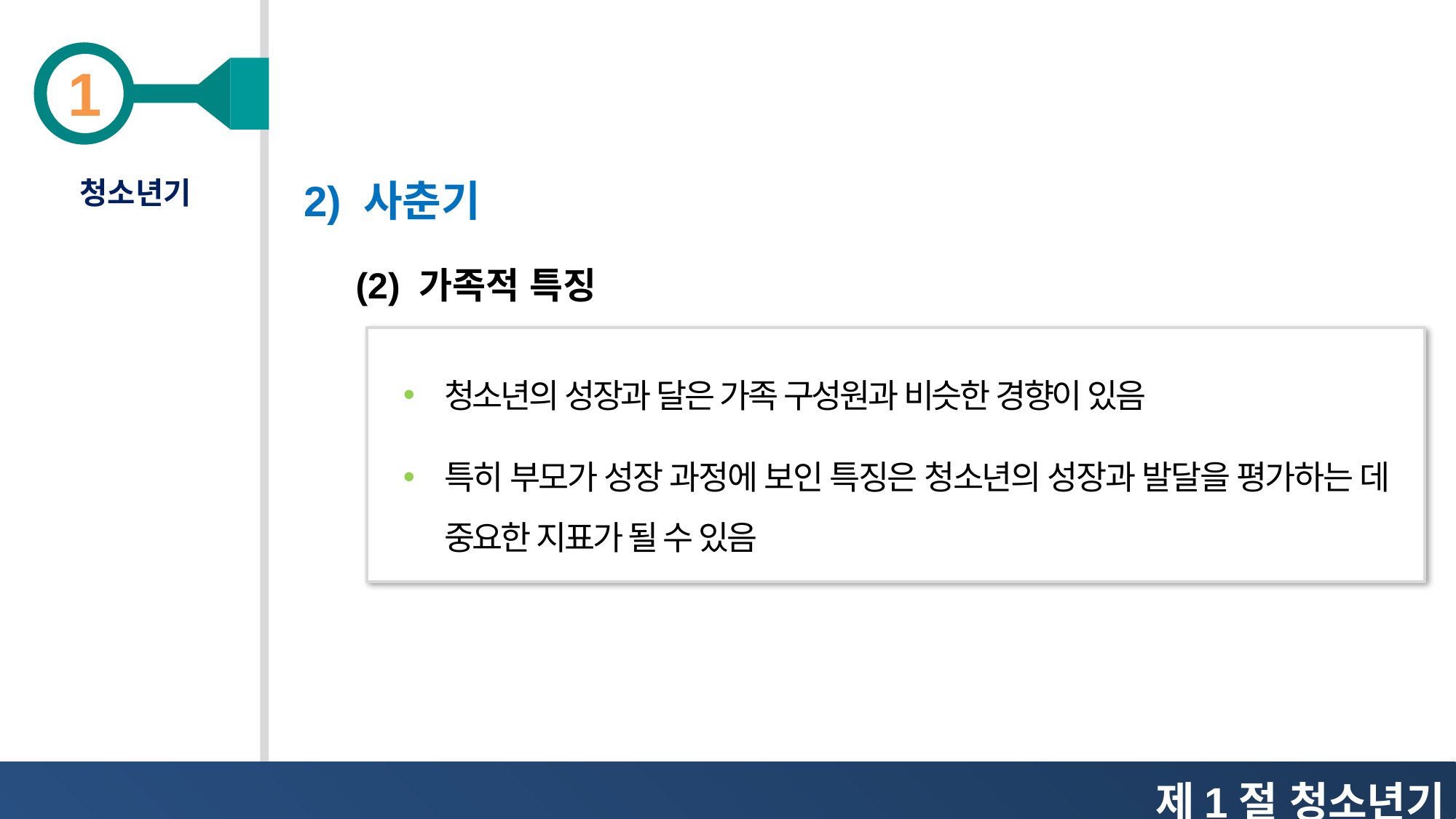

청소년기
2) 사춘기
(2) 가족적 특징

청소년의 성장과 달은 가족 구성원과 비슷한 경향이 있음

특히 부모가 성장 과정에 보인 특징은 청소년의 성장과 발달을 평가하는 데 중요한 지표가 될 수 있음
제1절 청소년기